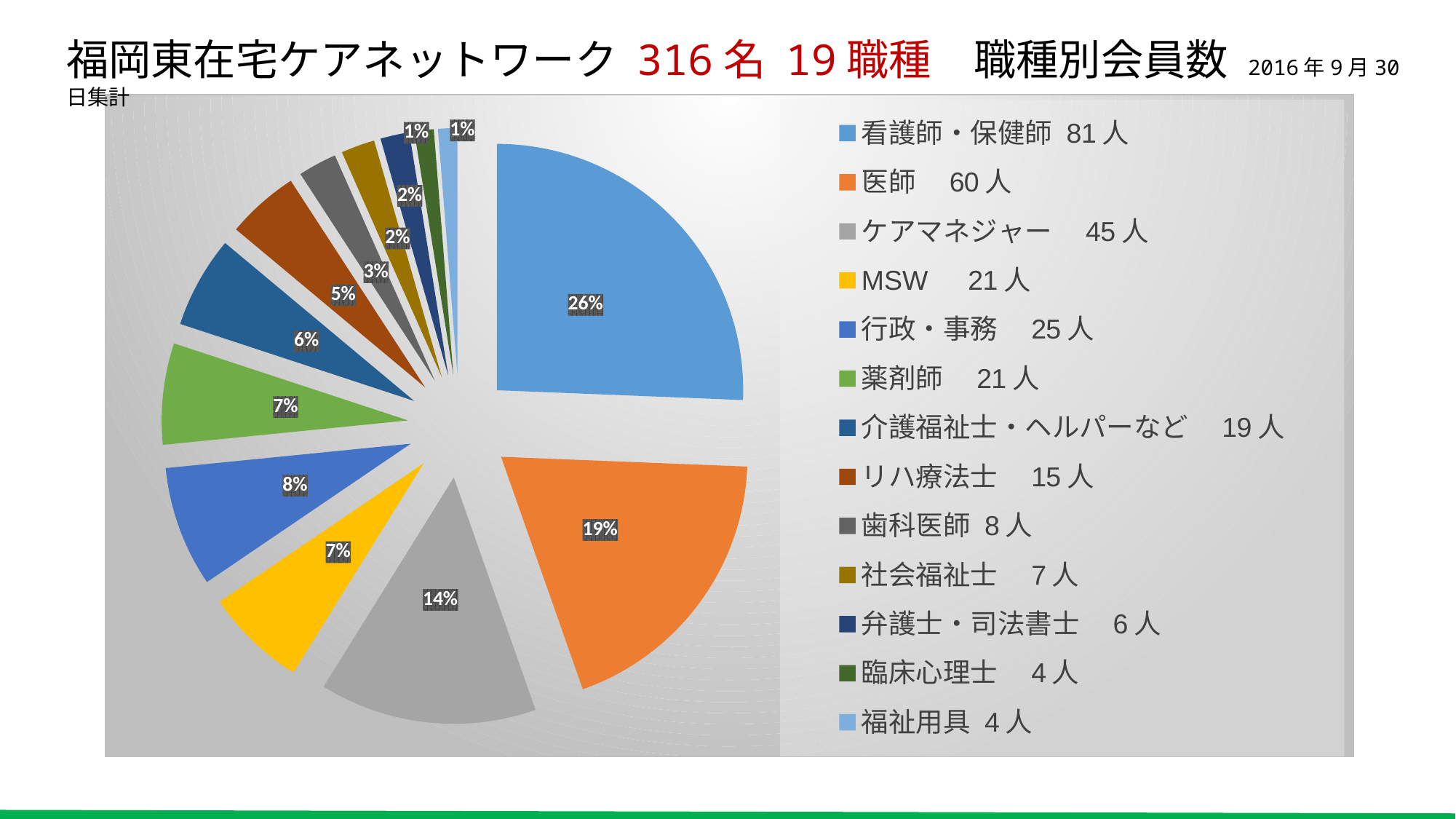

福岡東在宅ケアネットワーク 316名 19職種　職種別会員数 2016年9月30日集計

### Chart

| Category | 列1 |
|---|---|
| 看護師・保健師 81人 | 81.0 |
| 医師　60人 | 60.0 |
| ケアマネジャー　45人 | 45.0 |
| MSW　21人 | 21.0 |
| 行政・事務　25人 | 25.0 |
| 薬剤師　21人 | 21.0 |
| 介護福祉士・ヘルパーなど　19人 | 19.0 |
| リハ療法士　15人 | 15.0 |
| 歯科医師 8人 | 8.0 |
| 社会福祉士　7人 | 7.0 |
| 弁護士・司法書士　6人 | 6.0 |
| 臨床心理士　4人 | 4.0 |
| 福祉用具 4人 | 4.0 |